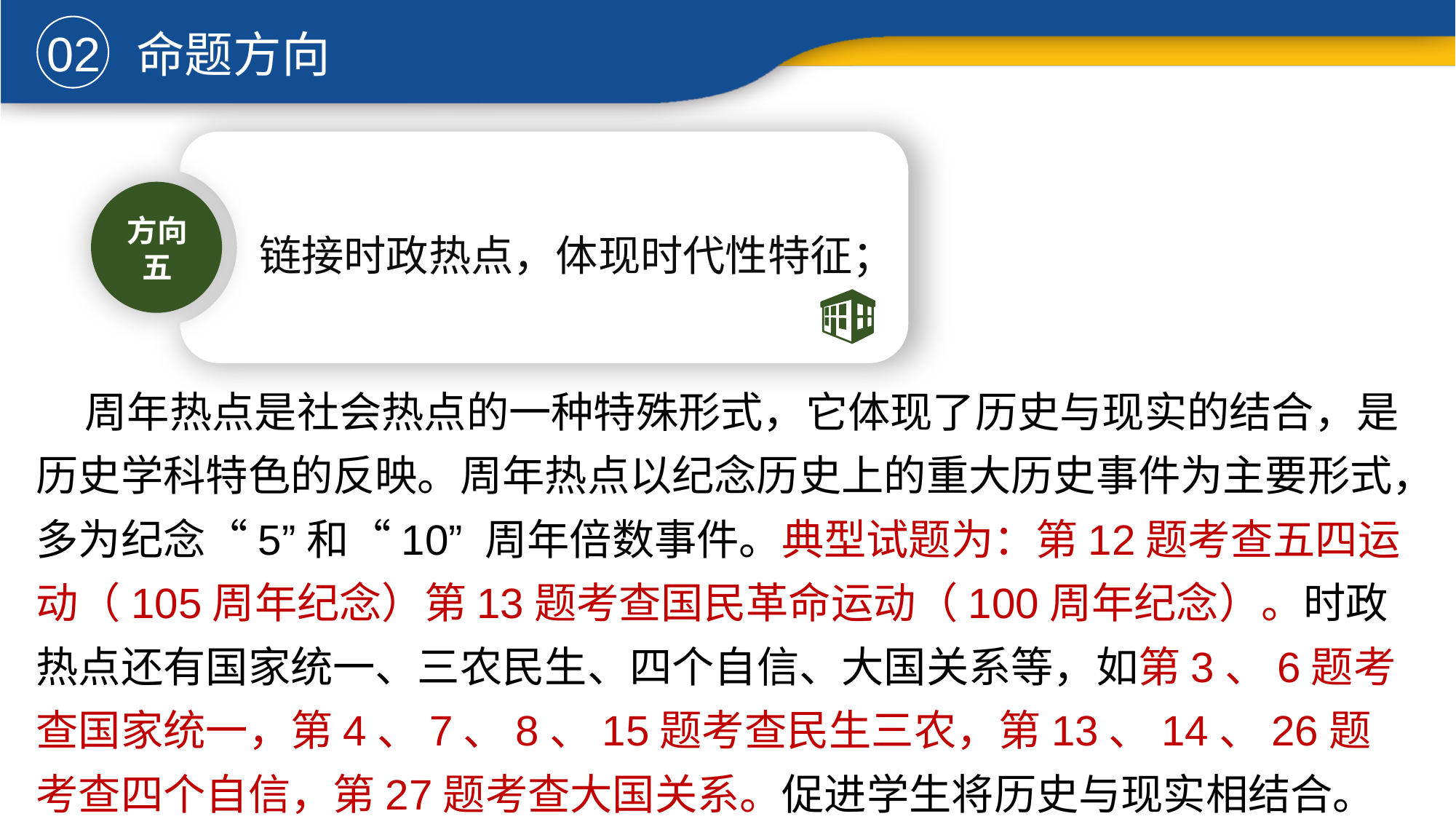

02
命题方向

链接时政热点，体现时代性特征；
方向五

    周年热点是社会热点的一种特殊形式，它体现了历史与现实的结合，是历史学科特色的反映。周年热点以纪念历史上的重大历史事件为主要形式，多为纪念“5”和“10” 周年倍数事件。典型试题为：第12题考查五四运动（105周年纪念）第13题考查国民革命运动（100周年纪念）。时政热点还有国家统一、三农民生、四个自信、大国关系等，如第3、6题考查国家统一，第4、7、8、15题考查民生三农，第13、14、26题考查四个自信，第27题考查大国关系。促进学生将历史与现实相结合。